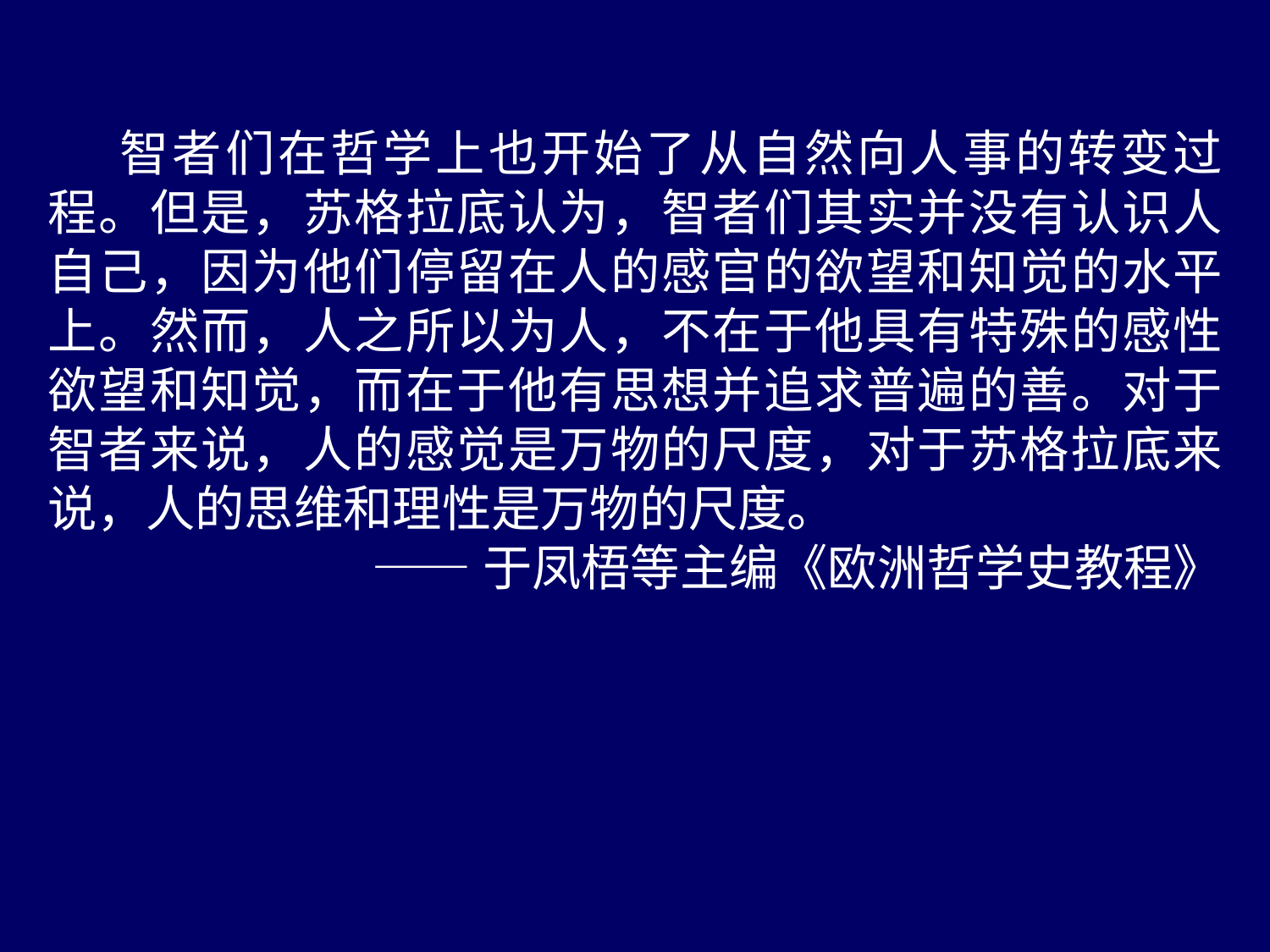

智者们在哲学上也开始了从自然向人事的转变过程。但是，苏格拉底认为，智者们其实并没有认识人自己，因为他们停留在人的感官的欲望和知觉的水平上。然而，人之所以为人，不在于他具有特殊的感性欲望和知觉，而在于他有思想并追求普遍的善。对于智者来说，人的感觉是万物的尺度，对于苏格拉底来说，人的思维和理性是万物的尺度。
——于凤梧等主编《欧洲哲学史教程》